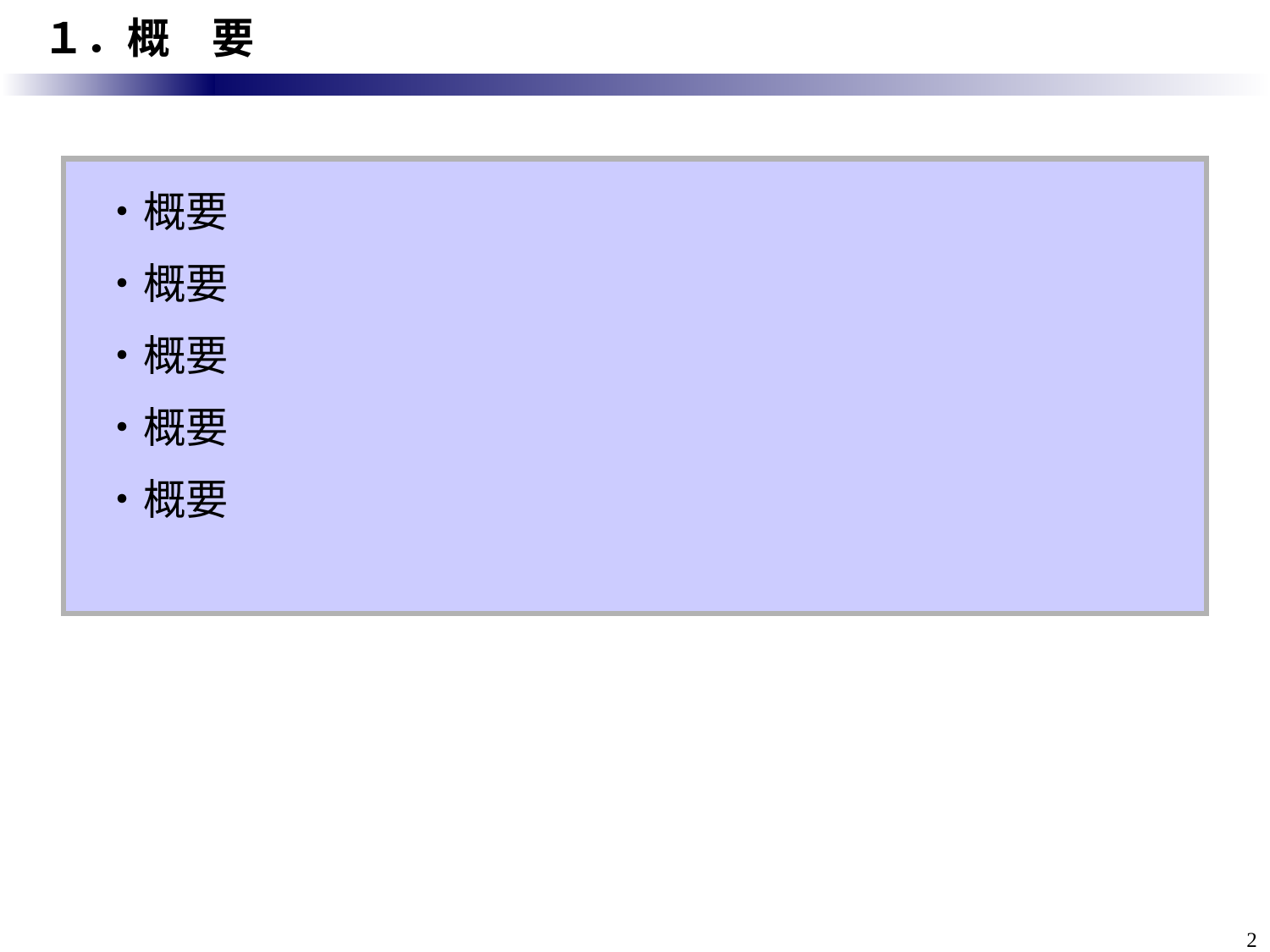

１．概　要
・概要
・概要
・概要
・概要
・概要
2